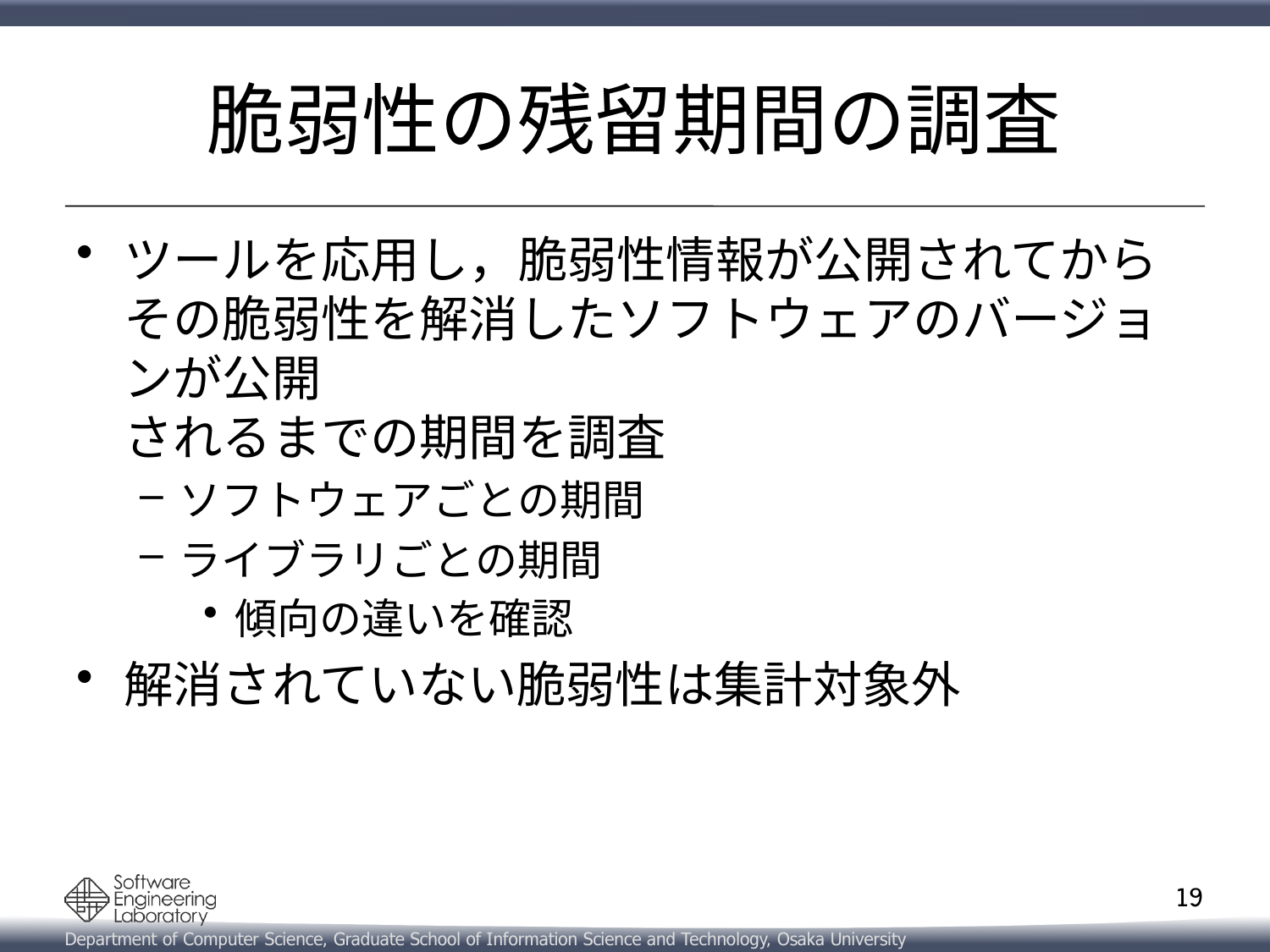

# 脆弱性の残留期間の調査
ツールを応用し，脆弱性情報が公開されてからその脆弱性を解消したソフトウェアのバージョンが公開
されるまでの期間を調査
ソフトウェアごとの期間
ライブラリごとの期間
傾向の違いを確認
解消されていない脆弱性は集計対象外
19